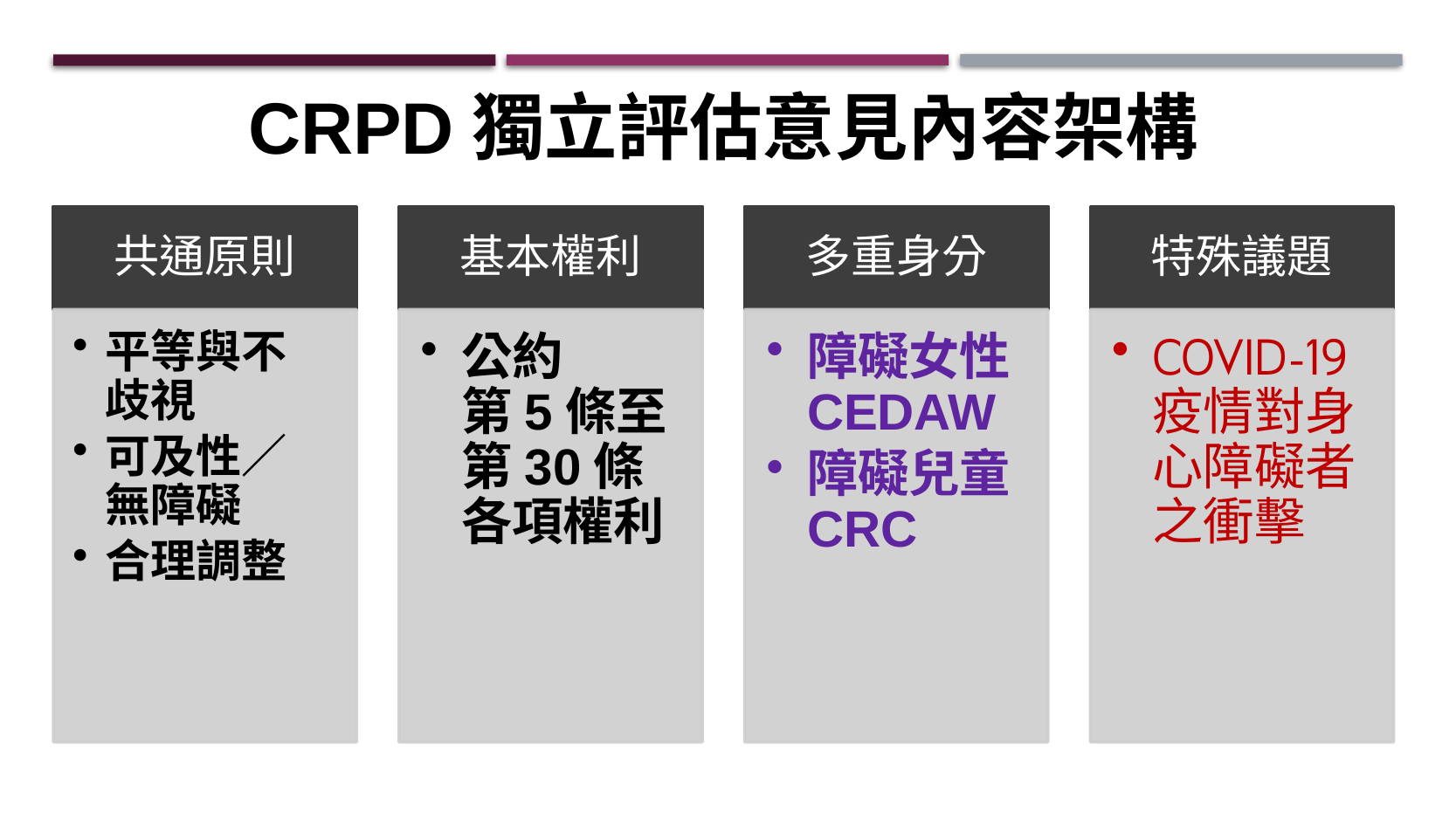

CRPD獨立評估意見內容架構
共通原則
平等與不歧視
可及性／無障礙
合理調整
基本權利
公約
第5條至第30條
各項權利
多重身分
障礙女性CEDAW
障礙兒童CRC
特殊議題
COVID-19疫情對身心障礙者之衝擊